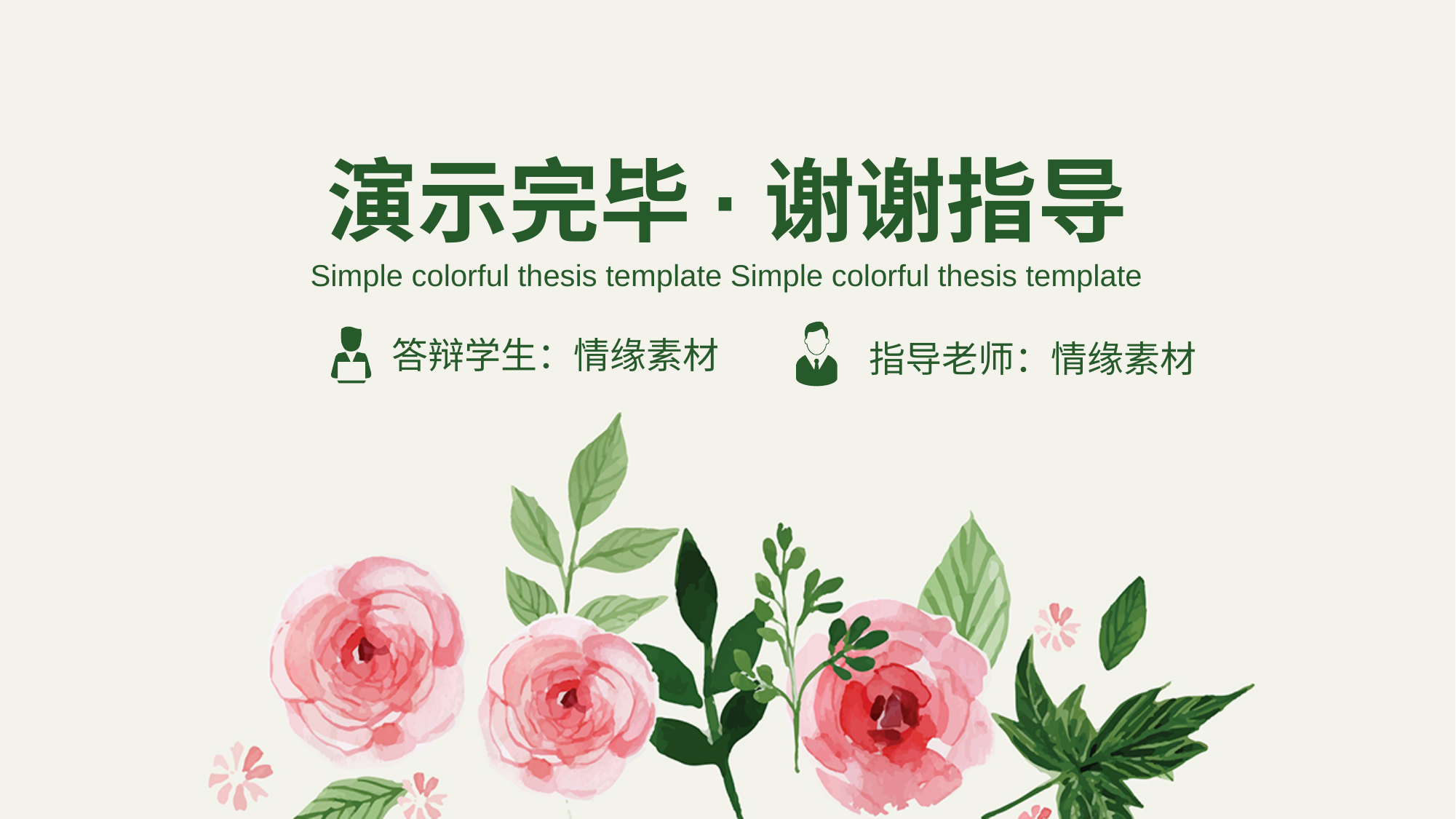

演示完毕·谢谢指导
Simple colorful thesis template Simple colorful thesis template

答辩学生：情缘素材
指导老师：情缘素材